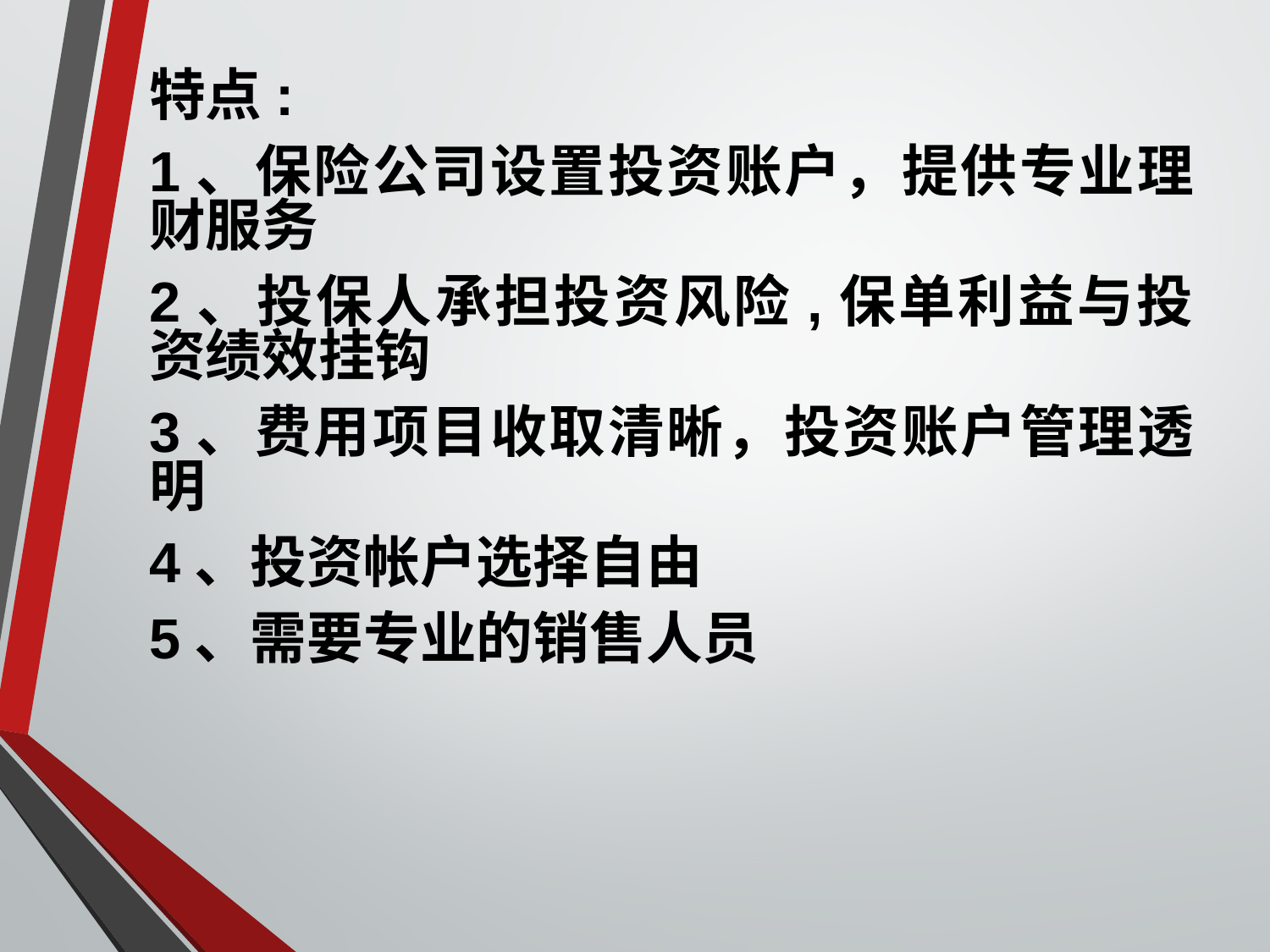

特点:
1、保险公司设置投资账户，提供专业理财服务
2、投保人承担投资风险,保单利益与投资绩效挂钩
3、费用项目收取清晰，投资账户管理透明
4、投资帐户选择自由
5、需要专业的销售人员